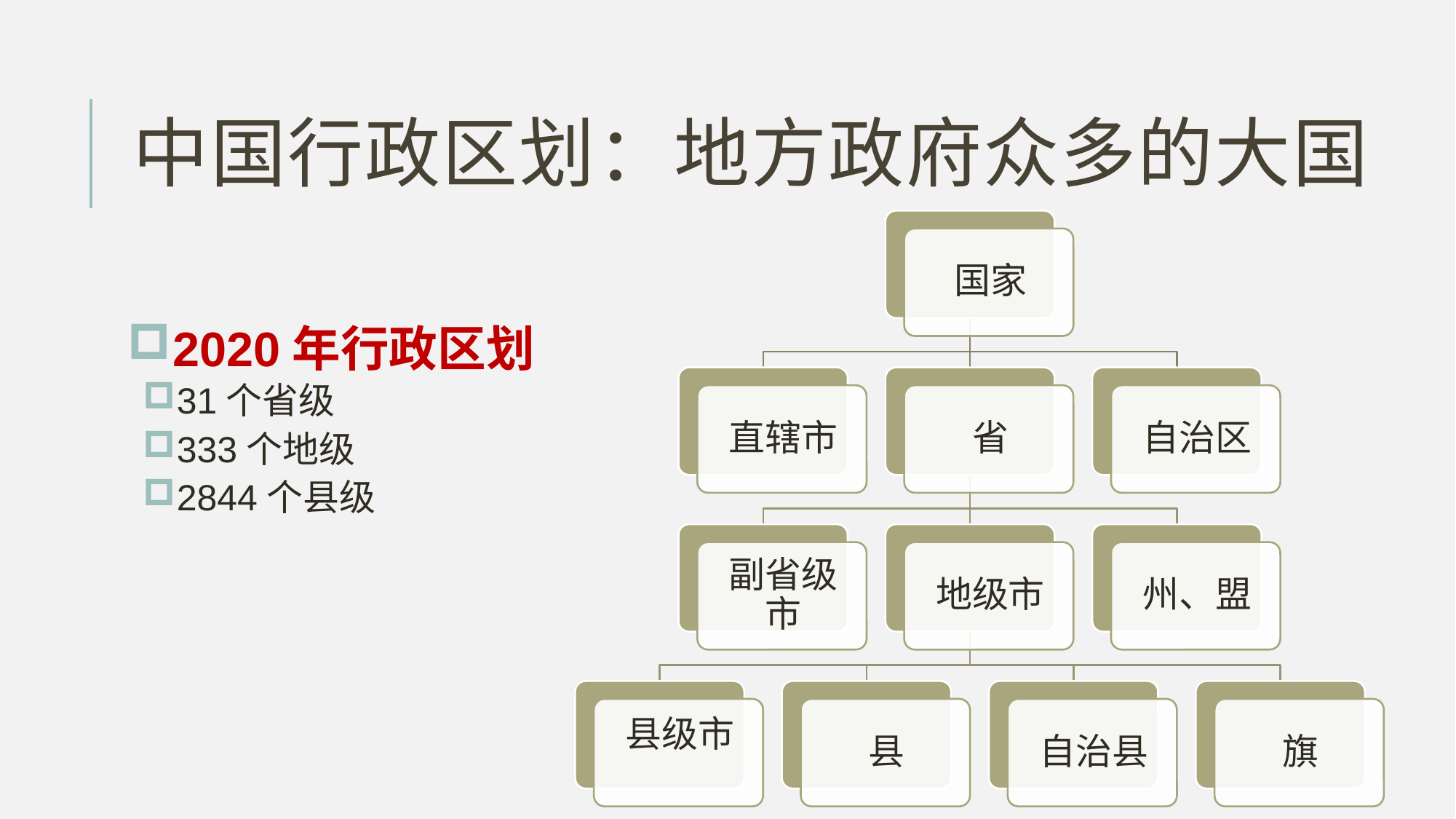

# 中国行政区划：地方政府众多的大国
国家
直辖市
省
副省级市
地级市
县级市

县
自治县
旗
州、盟
自治区
2020年行政区划
31个省级
333个地级
2844个县级